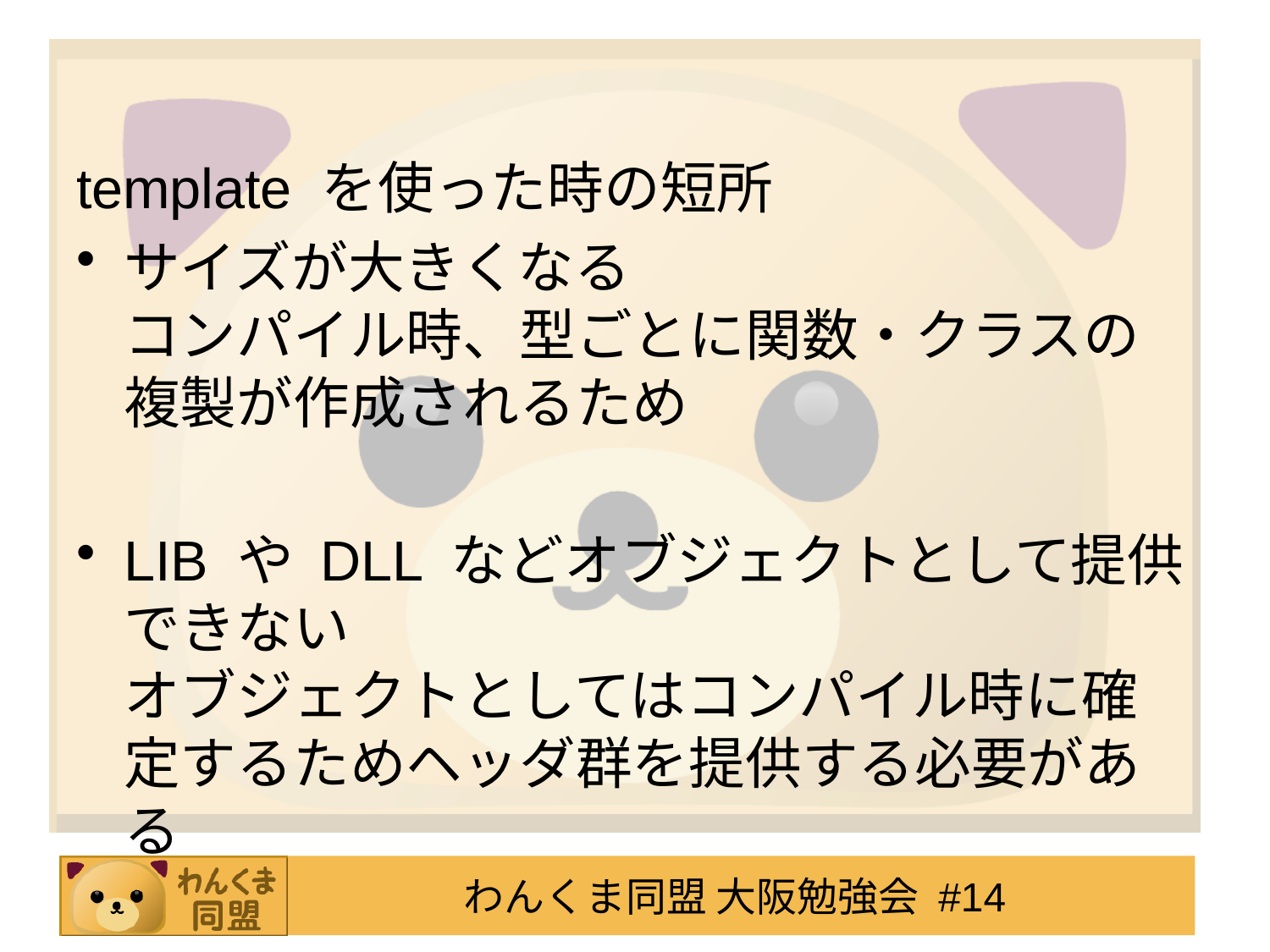

#
template を使った時の短所
サイズが大きくなる
コンパイル時、型ごとに関数・クラスの複製が作成されるため

LIB や DLL などオブジェクトとして提供できない
オブジェクトとしてはコンパイル時に確定するためヘッダ群を提供する必要がある